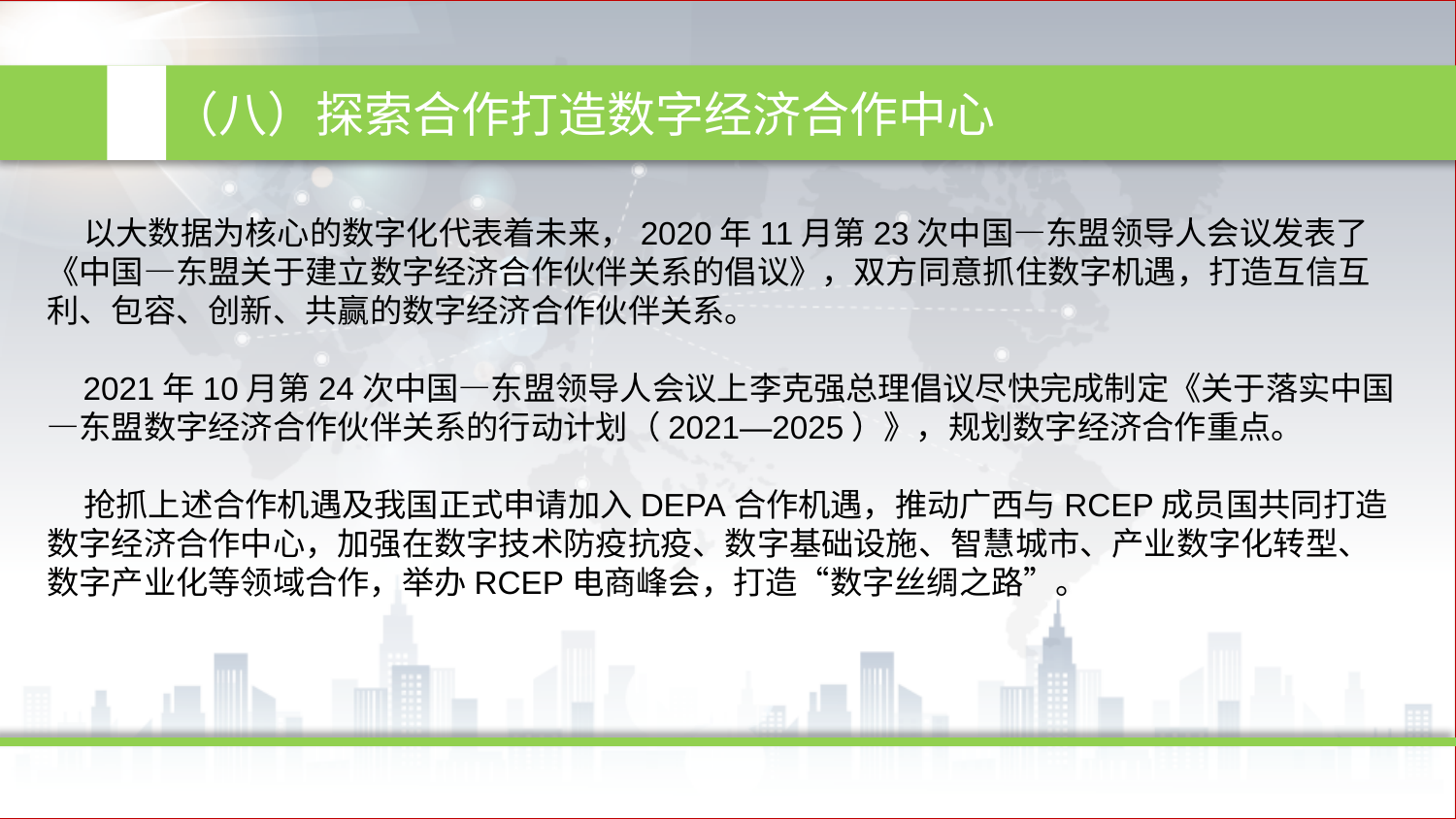

（八）探索合作打造数字经济合作中心
    以大数据为核心的数字化代表着未来，2020年11月第23次中国—东盟领导人会议发表了《中国—东盟关于建立数字经济合作伙伴关系的倡议》，双方同意抓住数字机遇，打造互信互利、包容、创新、共赢的数字经济合作伙伴关系。

    2021年10月第24次中国—东盟领导人会议上李克强总理倡议尽快完成制定《关于落实中国—东盟数字经济合作伙伴关系的行动计划（2021—2025）》，规划数字经济合作重点。

    抢抓上述合作机遇及我国正式申请加入DEPA合作机遇，推动广西与RCEP成员国共同打造数字经济合作中心，加强在数字技术防疫抗疫、数字基础设施、智慧城市、产业数字化转型、数字产业化等领域合作，举办RCEP电商峰会，打造“数字丝绸之路”。